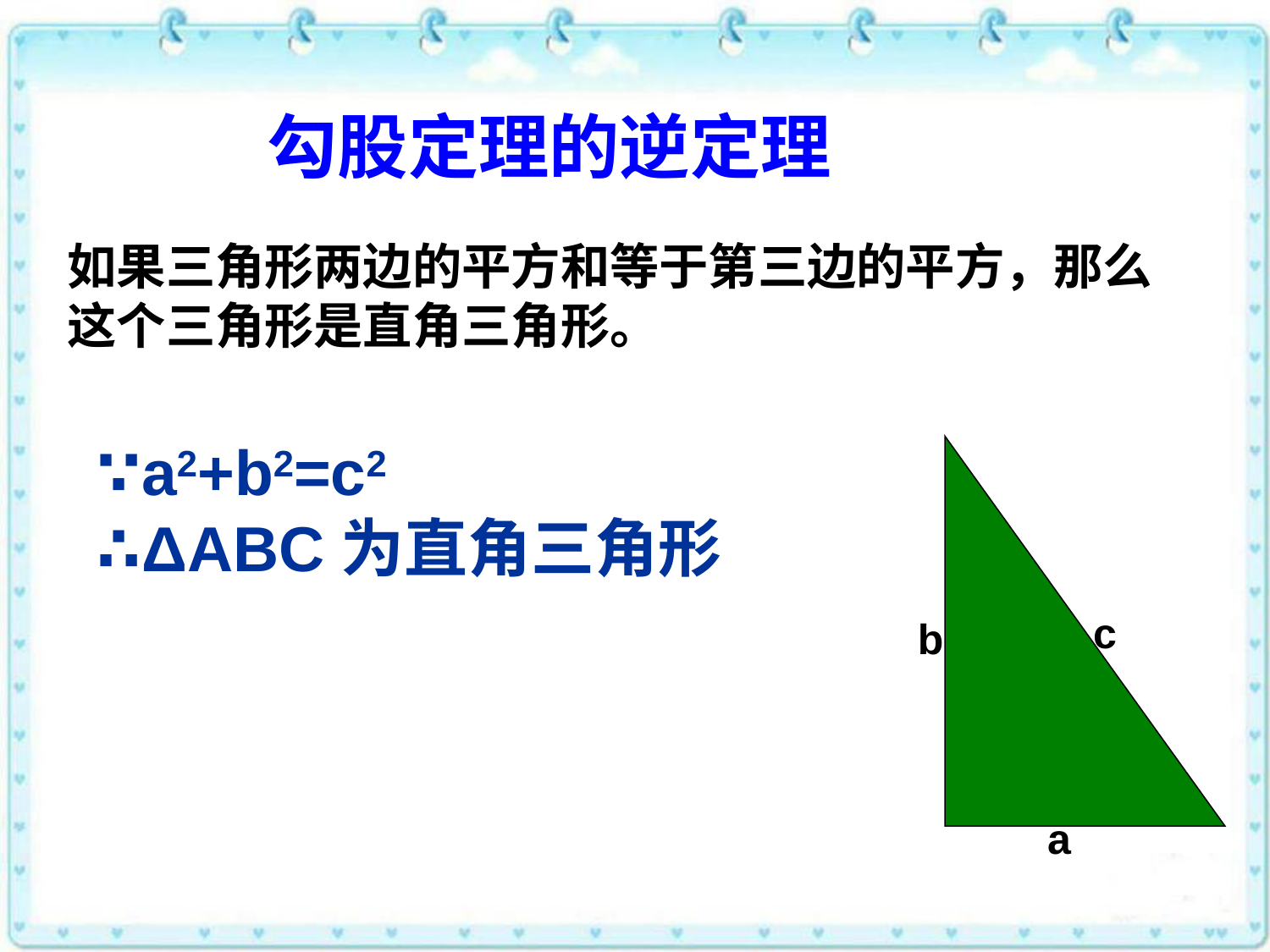

勾股定理的逆定理
如果三角形两边的平方和等于第三边的平方，那么这个三角形是直角三角形。
∵a2+b2=c2
∴ΔABC为直角三角形

c
b
a